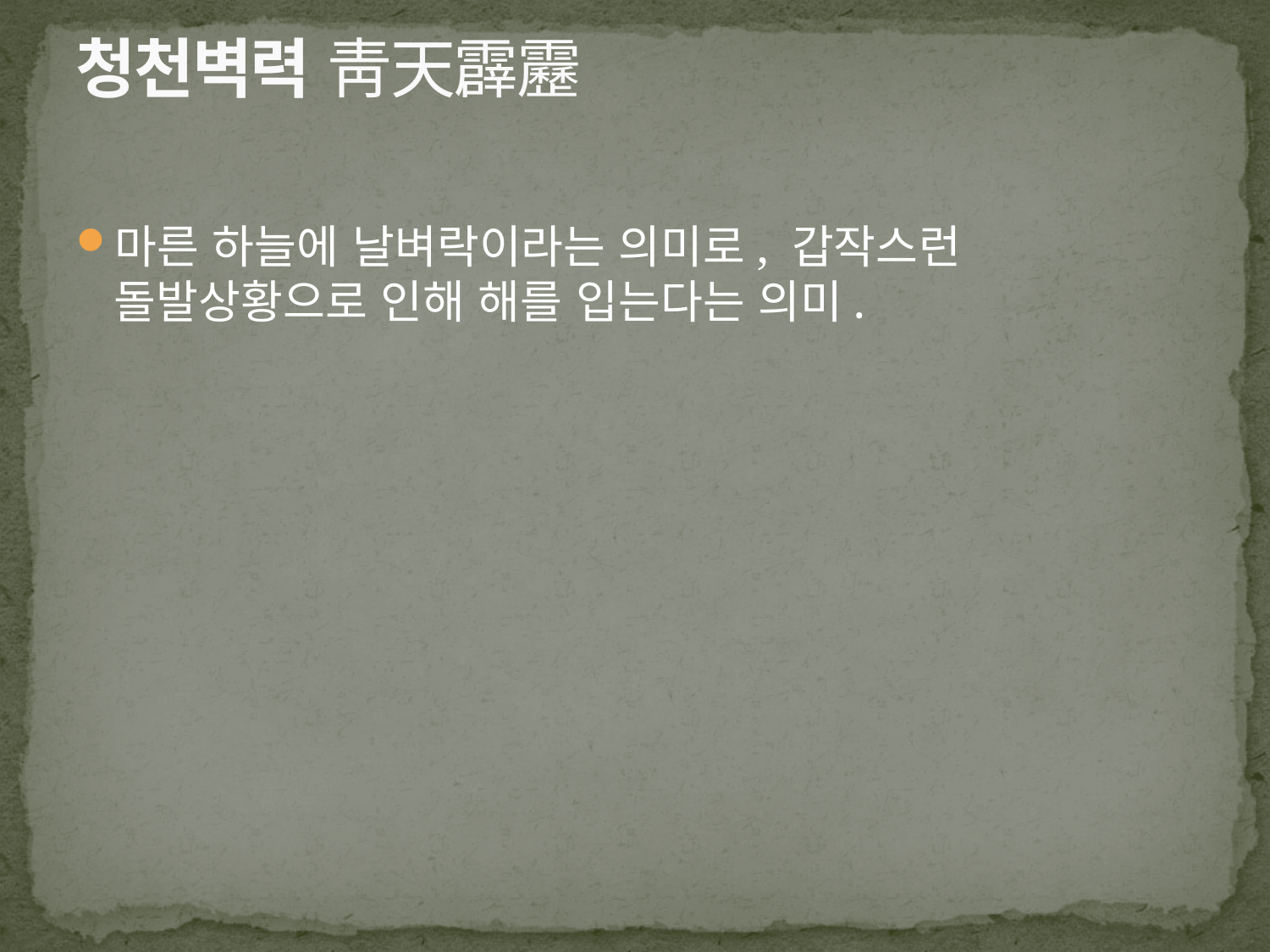

# 청천벽력 靑天霹靂
마른 하늘에 날벼락이라는 의미로, 갑작스런 돌발상황으로 인해 해를 입는다는 의미.